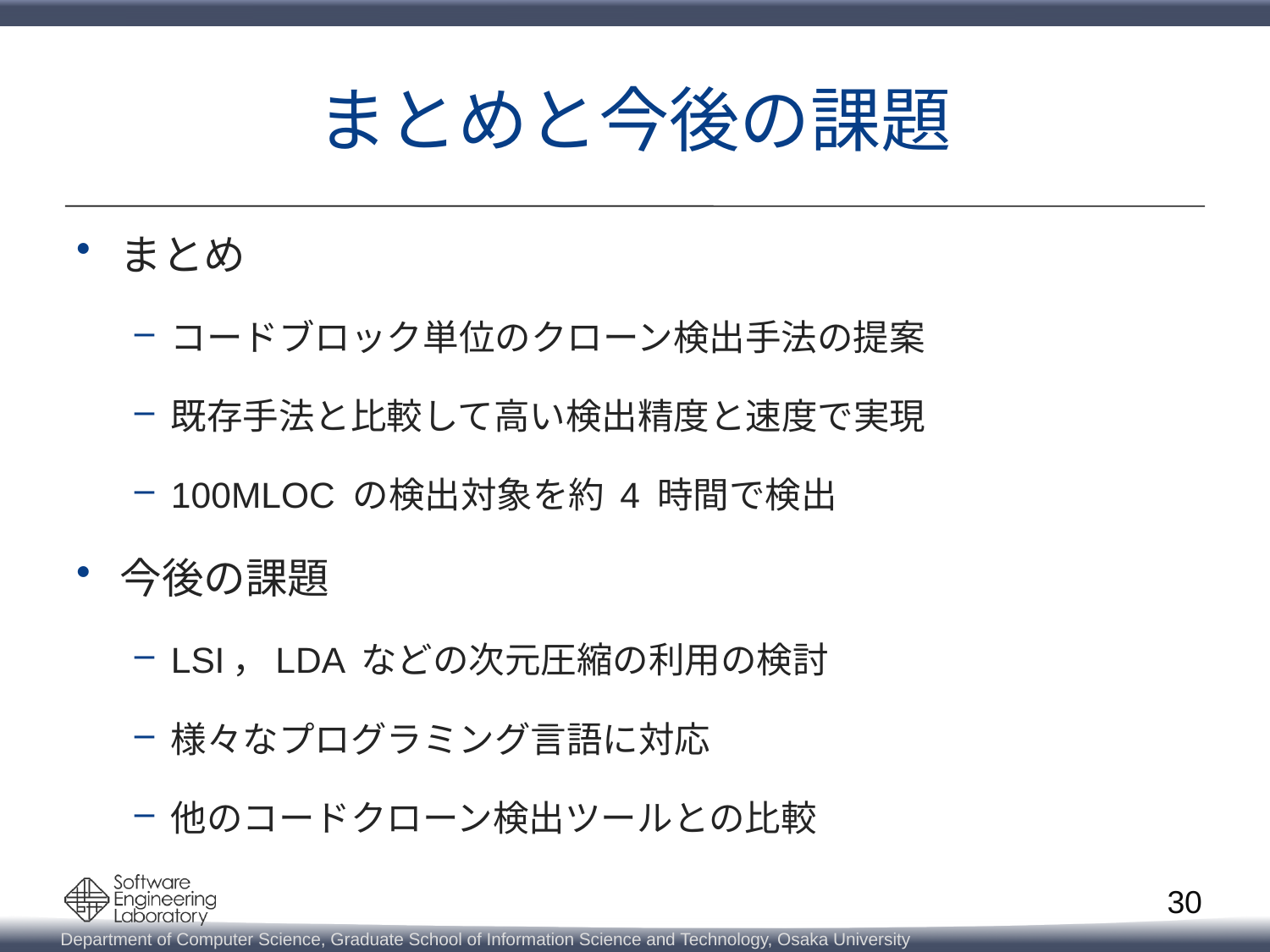

# まとめと今後の課題
まとめ
コードブロック単位のクローン検出手法の提案
既存手法と比較して高い検出精度と速度で実現
100MLOC の検出対象を約 4 時間で検出
今後の課題
LSI，LDA などの次元圧縮の利用の検討
様々なプログラミング言語に対応
他のコードクローン検出ツールとの比較
30